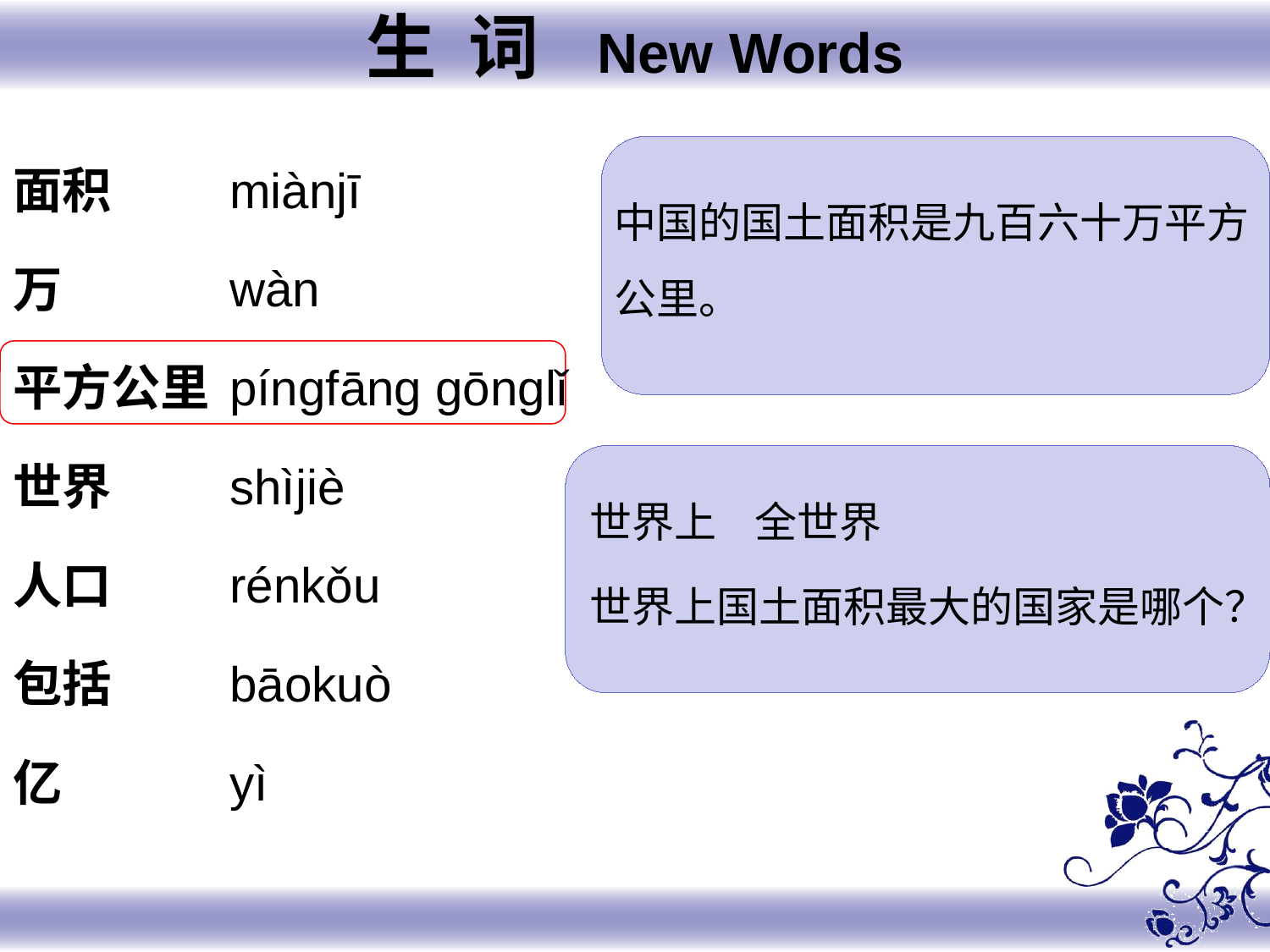

生  词   New Words
面积
万
平方公里
世界
人口
包括
亿
miànjī
wàn
píngfāng gōnglǐ
shìjiè
rénkǒu
bāokuò
yì

中国的国土面积是九百六十万平方公里。

世界上    全世界
世界上国土面积最大的国家是哪个？